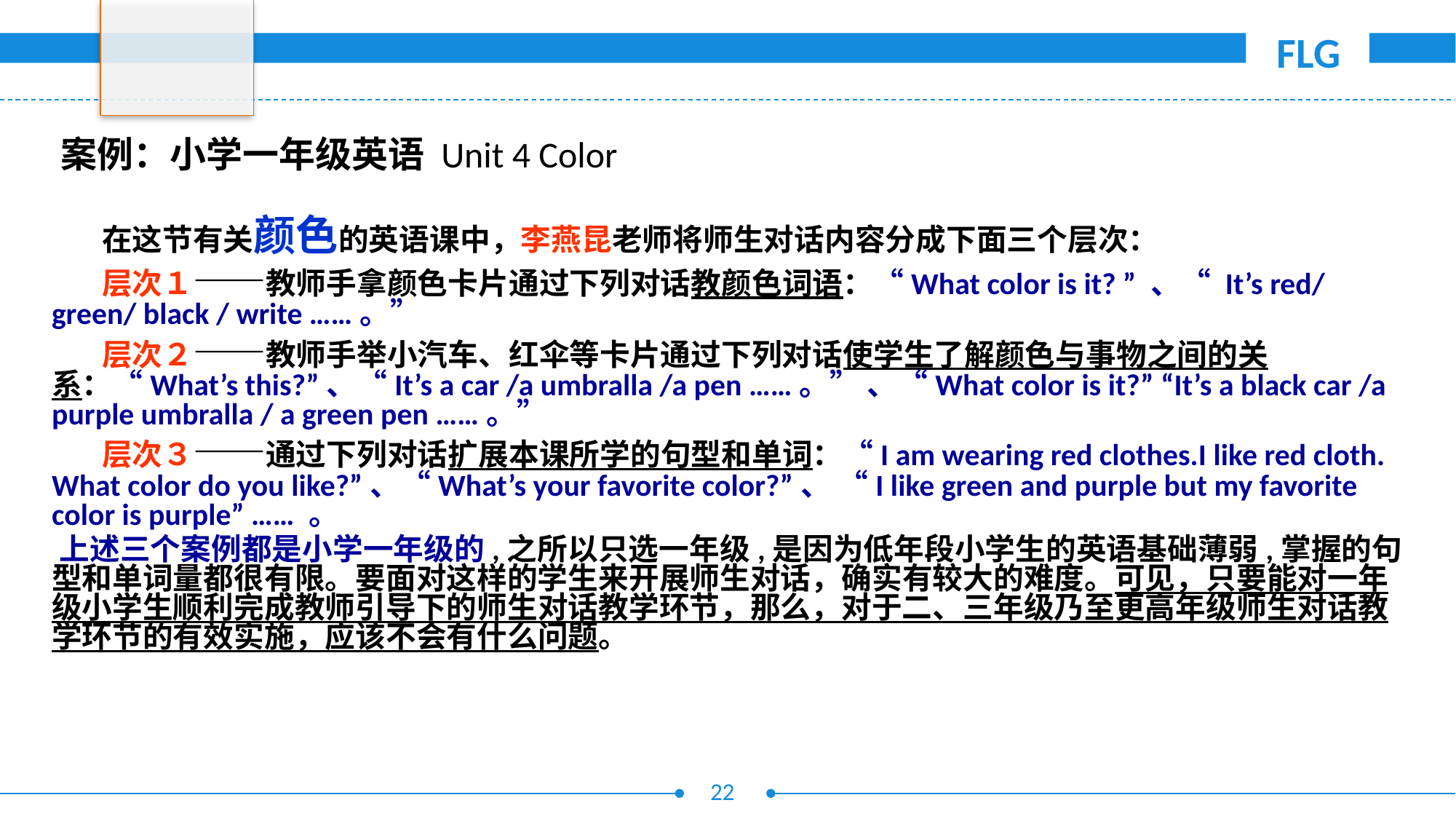

案例：小学一年级英语 Unit 4 Color

　　　在这节有关颜色的英语课中，李燕昆老师将师生对话内容分成下面三个层次：
　　　层次１——教师手拿颜色卡片通过下列对话教颜色词语：“What color is it? ” 、“ It’s red/ green/ black / write ……。”
　　　层次２——教师手举小汽车、红伞等卡片通过下列对话使学生了解颜色与事物之间的关系：“What’s this?”、“It’s a car /a umbralla /a pen ……。” 、“What color is it?” “It’s a black car /a purple umbralla / a green pen ……。”
　　　层次３——通过下列对话扩展本课所学的句型和单词：“I am wearing red clothes.I like red cloth. What color do you like?”、“What’s your favorite color?”、 “I like green and purple but my favorite color is purple” …… 。
      上述三个案例都是小学一年级的,之所以只选一年级,是因为低年段小学生的英语基础薄弱,掌握的句型和单词量都很有限。要面对这样的学生来开展师生对话，确实有较大的难度。可见，只要能对一年级小学生顺利完成教师引导下的师生对话教学环节，那么，对于二、三年级乃至更高年级师生对话教学环节的有效实施，应该不会有什么问题。